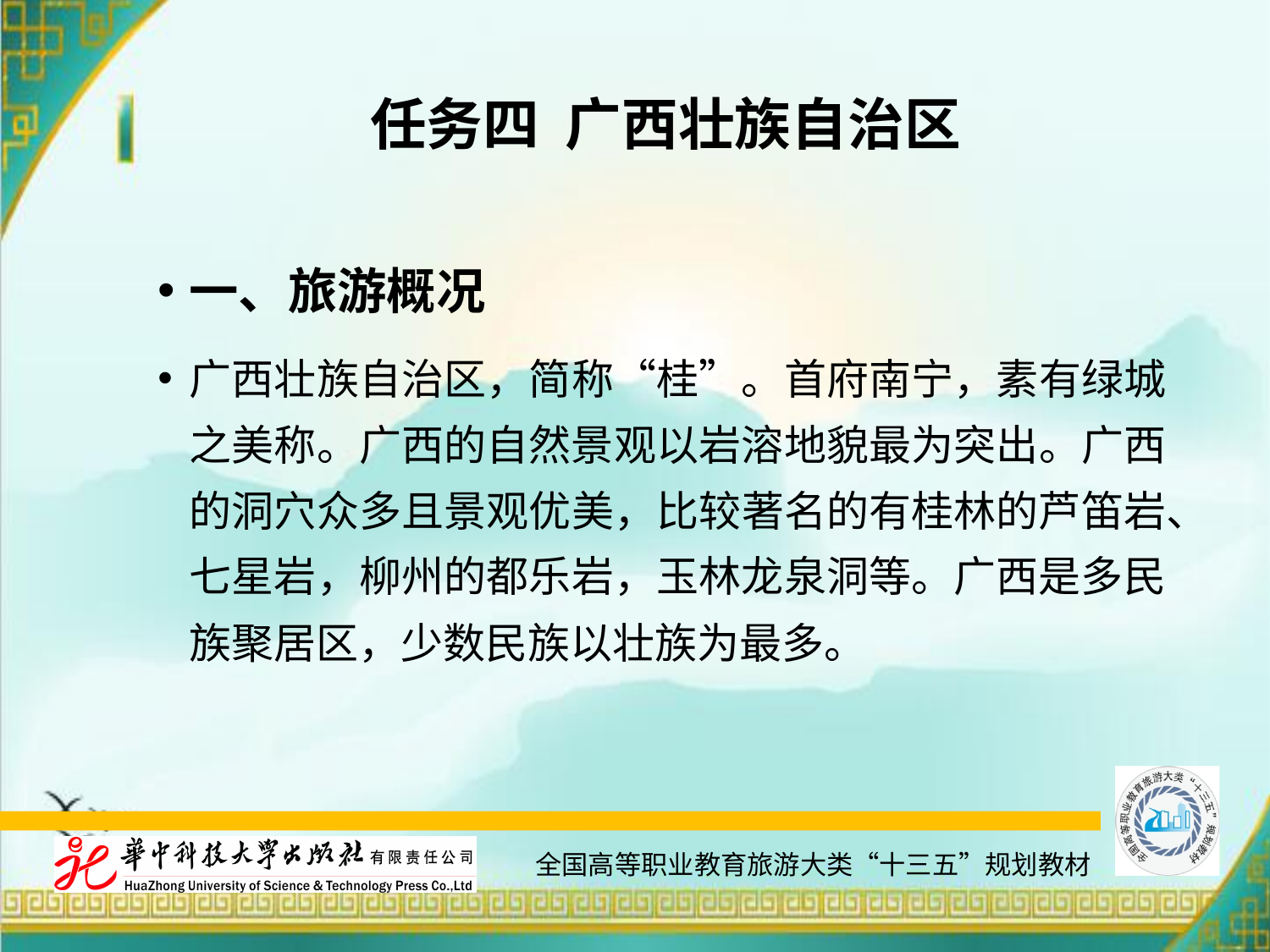

# 任务四  广西壮族自治区
一、旅游概况
广西壮族自治区，简称“桂”。首府南宁，素有绿城之美称。广西的自然景观以岩溶地貌最为突出。广西的洞穴众多且景观优美，比较著名的有桂林的芦笛岩、七星岩，柳州的都乐岩，玉林龙泉洞等。广西是多民族聚居区，少数民族以壮族为最多。